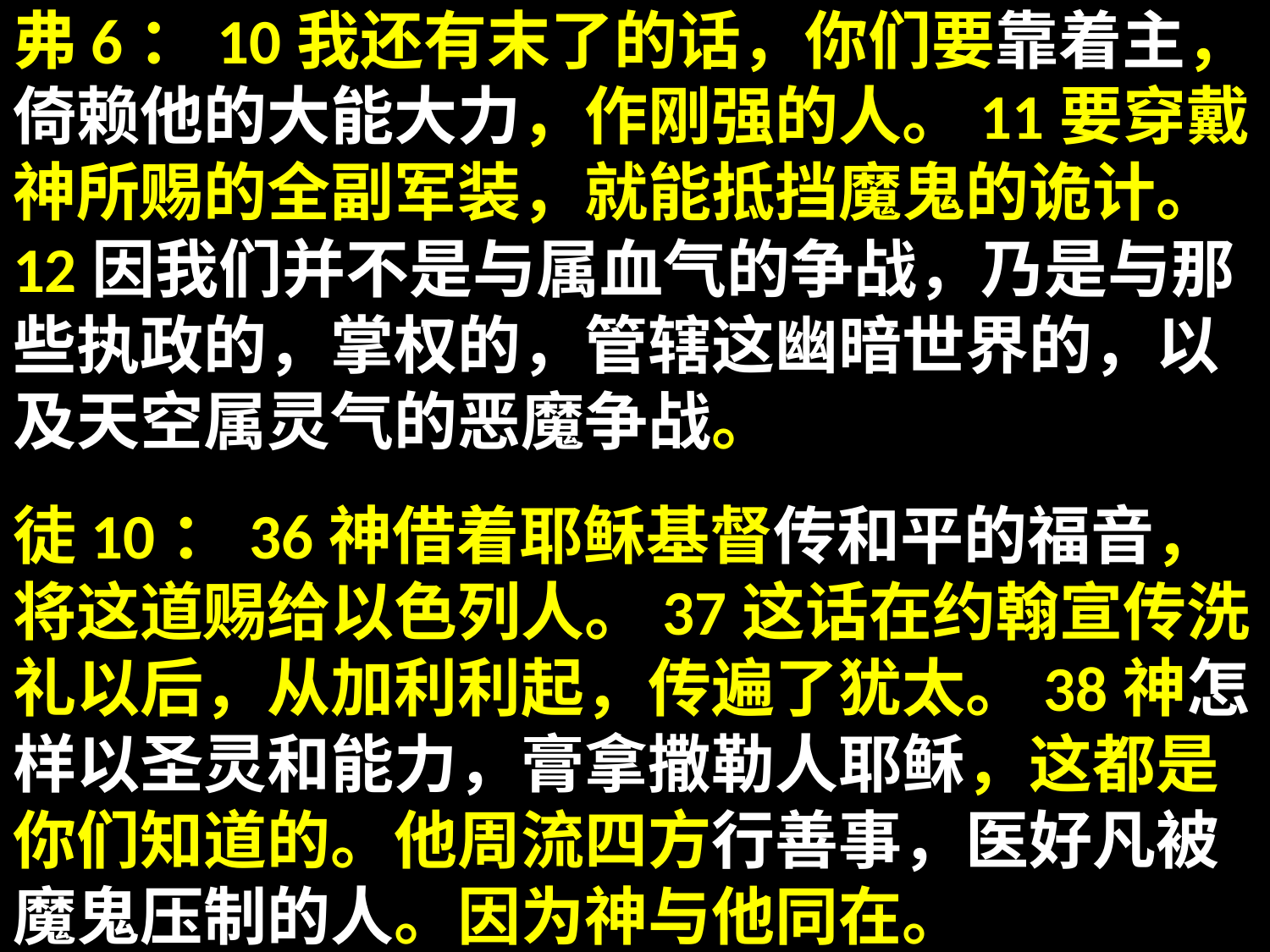

弗6：10我还有末了的话，你们要靠着主，倚赖他的大能大力，作刚强的人。11要穿戴神所赐的全副军装，就能抵挡魔鬼的诡计。12因我们并不是与属血气的争战，乃是与那些执政的，掌权的，管辖这幽暗世界的，以及天空属灵气的恶魔争战。
徒10：36神借着耶稣基督传和平的福音，将这道赐给以色列人。37这话在约翰宣传洗礼以后，从加利利起，传遍了犹太。38神怎样以圣灵和能力，膏拿撒勒人耶稣，这都是你们知道的。他周流四方行善事，医好凡被魔鬼压制的人。因为神与他同在。